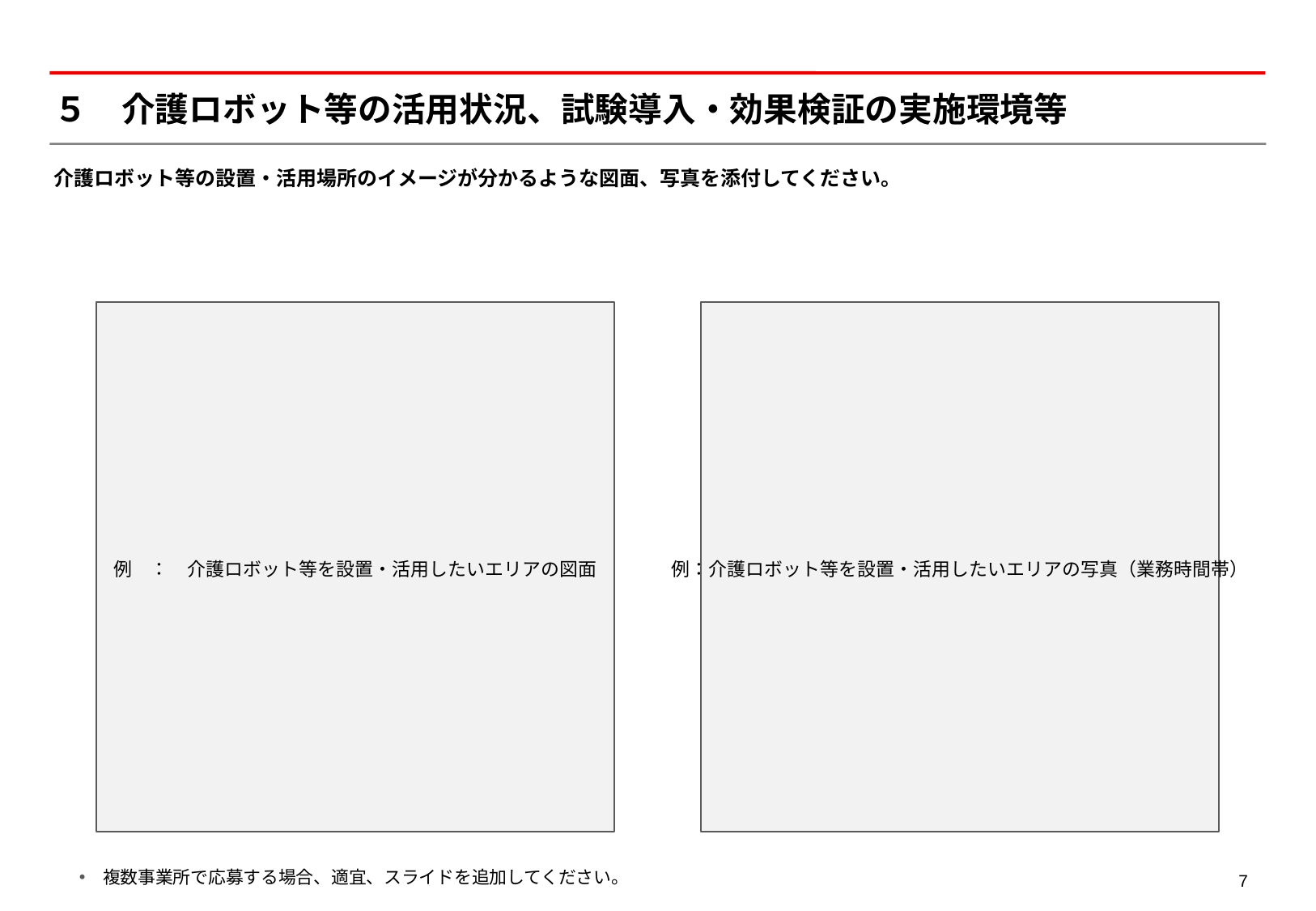

# ５　介護ロボット等の活用状況、試験導入・効果検証の実施環境等
介護ロボット等の設置・活用場所のイメージが分かるような図面、写真を添付してください。
例　：　介護ロボット等を設置・活用したいエリアの図面
例：介護ロボット等を設置・活用したいエリアの写真（業務時間帯）
複数事業所で応募する場合、適宜、スライドを追加してください。